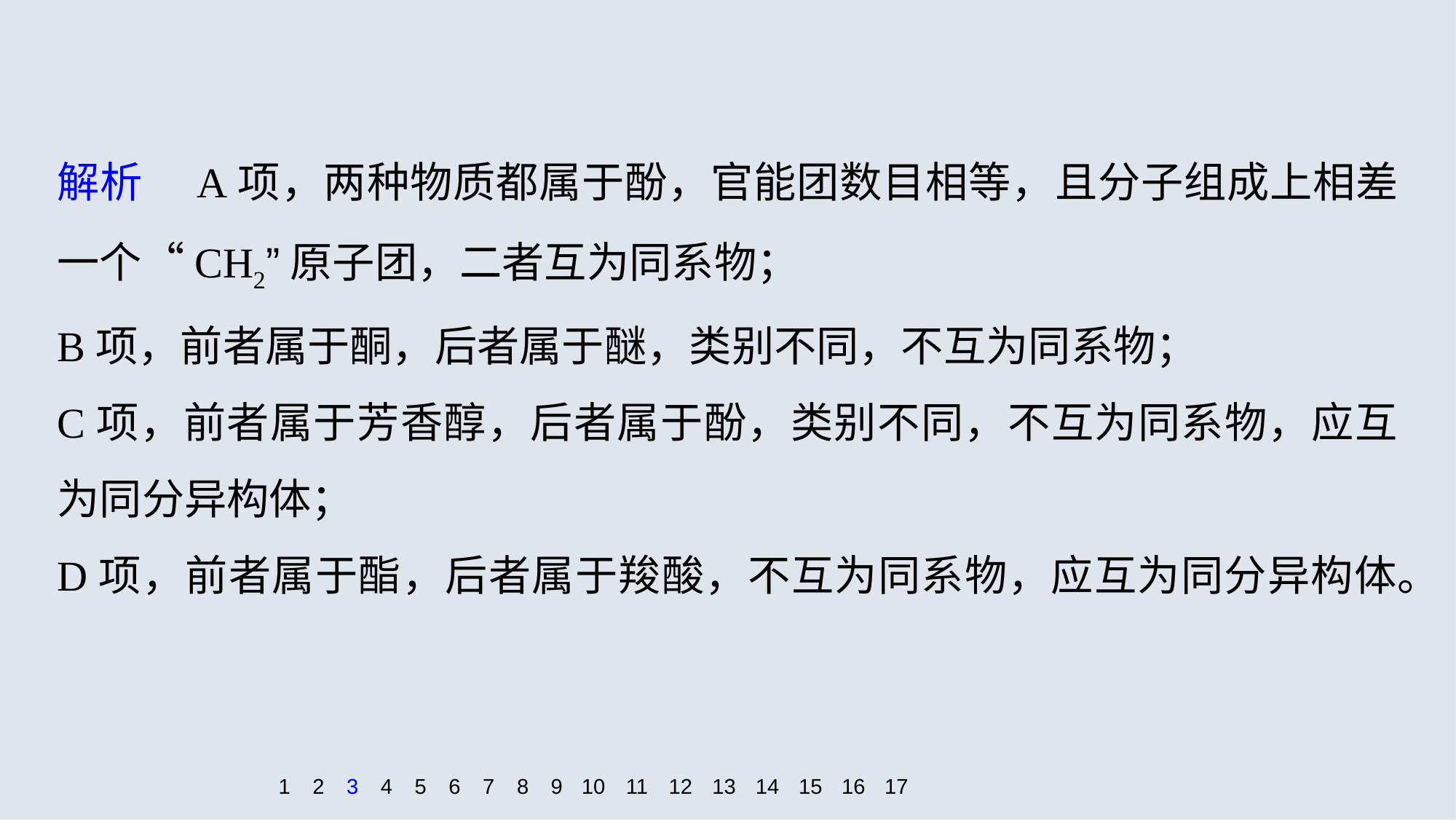

解析　A项，两种物质都属于酚，官能团数目相等，且分子组成上相差一个“CH2”原子团，二者互为同系物；
B项，前者属于酮，后者属于醚，类别不同，不互为同系物；
C项，前者属于芳香醇，后者属于酚，类别不同，不互为同系物，应互为同分异构体；
D项，前者属于酯，后者属于羧酸，不互为同系物，应互为同分异构体。
1
2
3
4
5
6
7
8
9
10
11
12
13
14
15
16
17